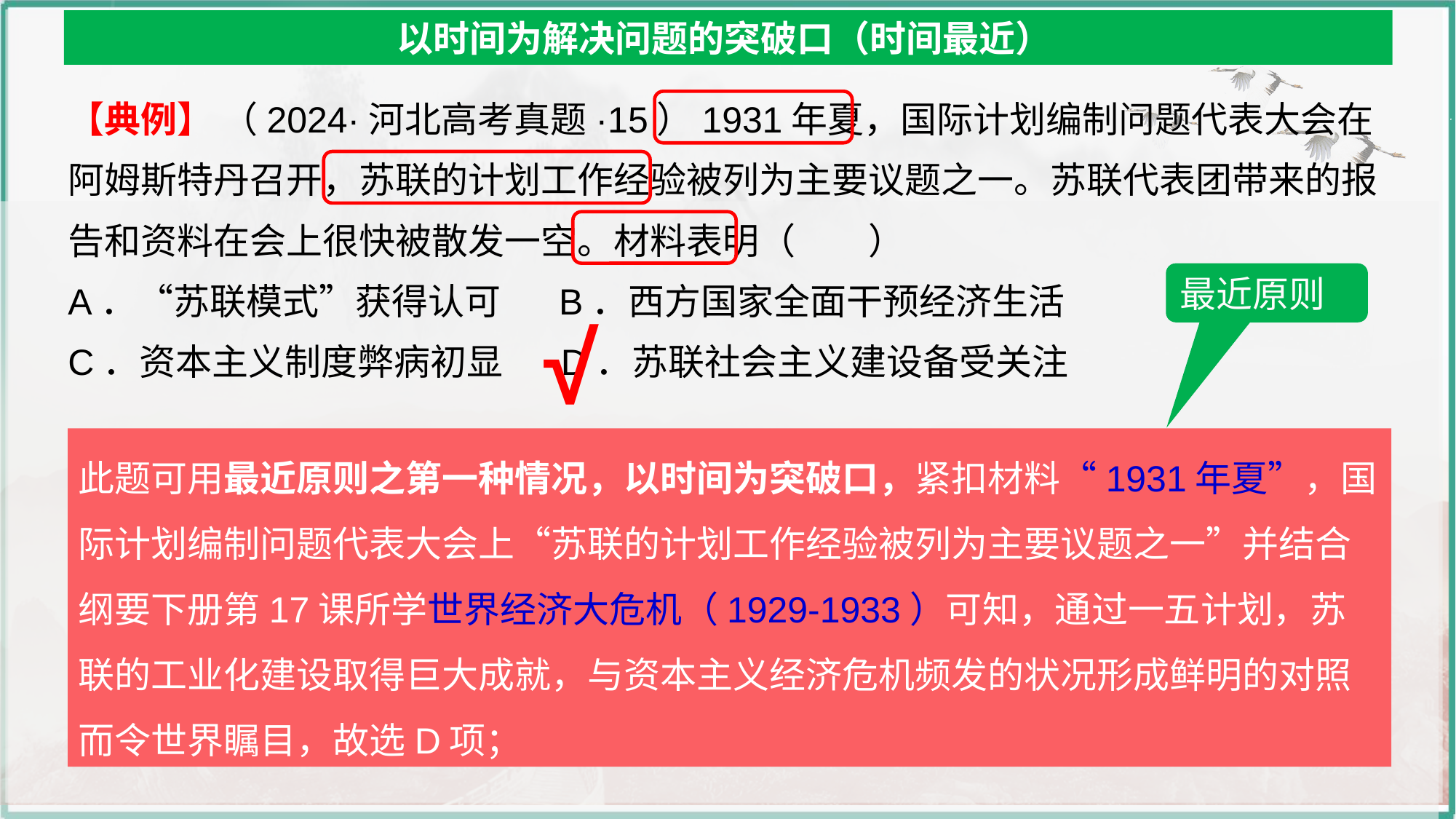

以时间为解决问题的突破口（时间最近）
【典例】 （2024·河北高考真题·15）1931年夏，国际计划编制问题代表大会在阿姆斯特丹召开，苏联的计划工作经验被列为主要议题之一。苏联代表团带来的报告和资料在会上很快被散发一空。材料表明（　　）
A．“苏联模式”获得认可      B．西方国家全面干预经济生活
C．资本主义制度弊病初显      D．苏联社会主义建设备受关注

最近原则
√
此题可用最近原则之第一种情况，以时间为突破口，紧扣材料“1931年夏”，国际计划编制问题代表大会上“苏联的计划工作经验被列为主要议题之一”并结合纲要下册第17课所学世界经济大危机（1929-1933）可知，通过一五计划，苏联的工业化建设取得巨大成就，与资本主义经济危机频发的状况形成鲜明的对照而令世界瞩目，故选D项；